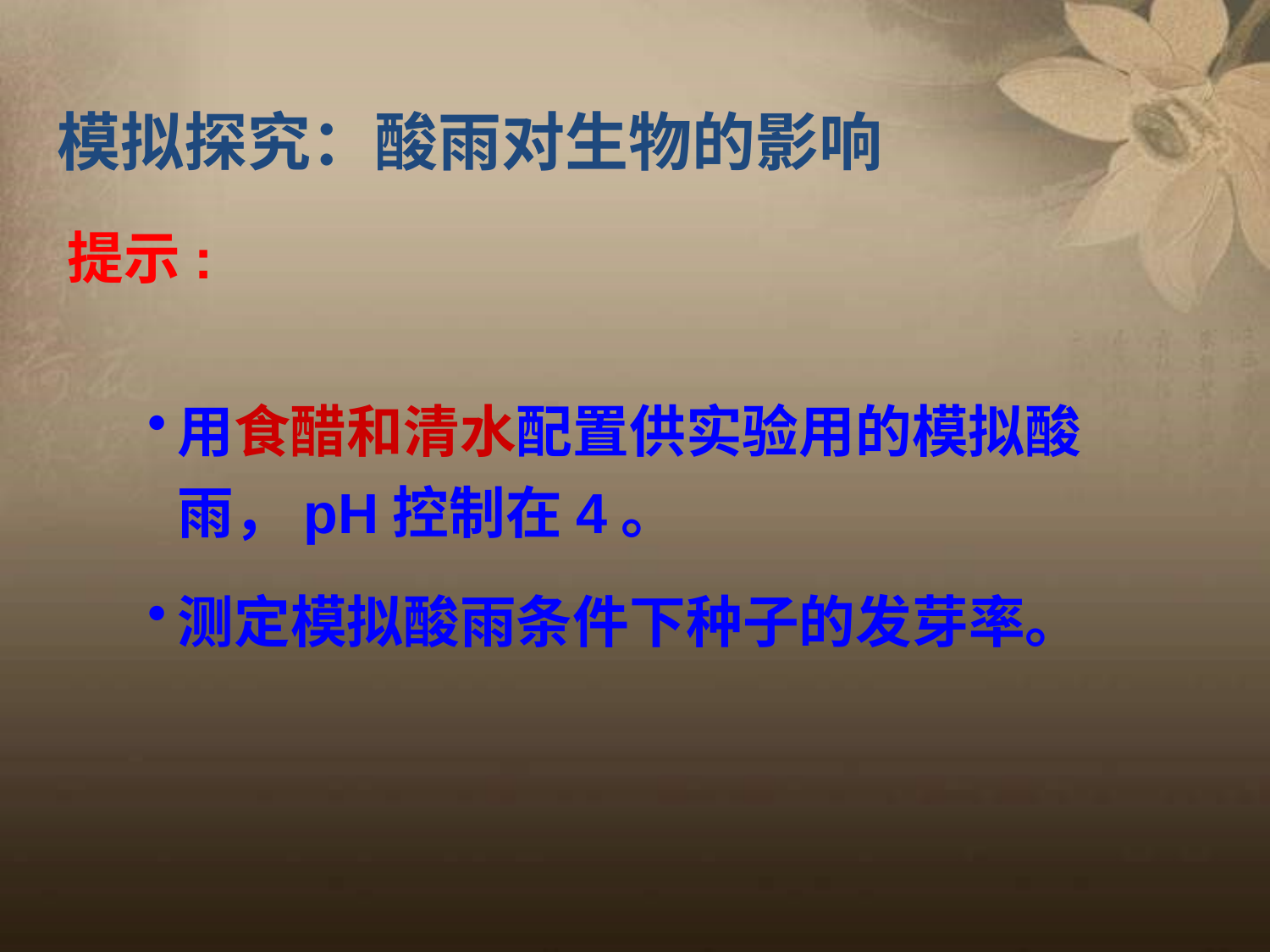

模拟探究：酸雨对生物的影响
提示:

用食醋和清水配置供实验用的模拟酸雨，pH控制在4。
测定模拟酸雨条件下种子的发芽率。